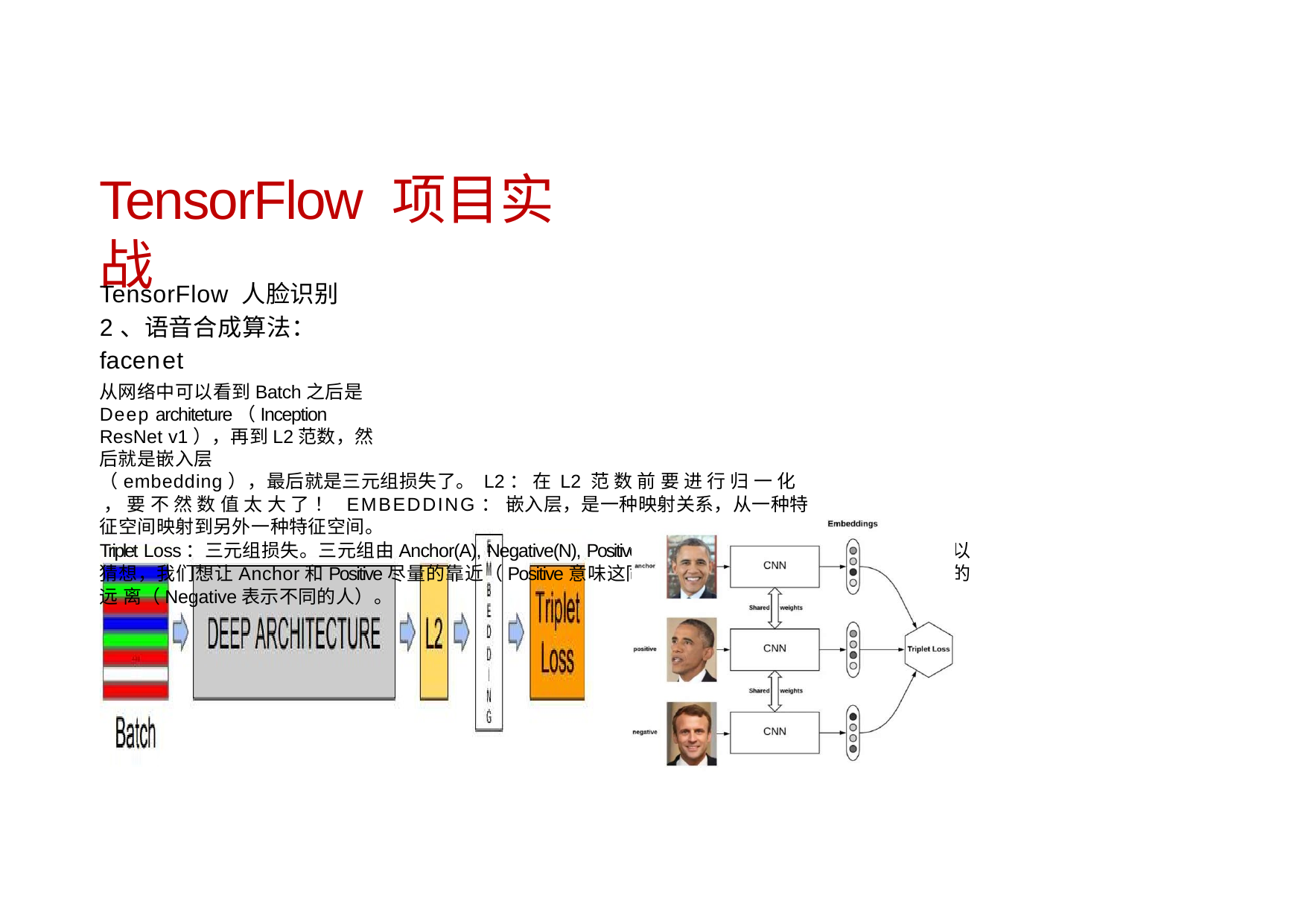

# TensorFlow 项目实战
TensorFlow 人脸识别 2、语音合成算法：facenet
从网络中可以看到Batch之后是Deep architeture（Inception ResNet v1），再到L2范数，然后就是嵌入层
（embedding），最后就是三元组损失了。 L2： 在 L2 范 数 前 要 进 行 归 一 化 ， 要 不 然 数 值 太 大 了 ！  EMBEDDING： 嵌入层，是一种映射关系，从一种特征空间映射到另外一种特征空间。
Triplet Loss：三元组损失。三元组由Anchor(A), Negative(N), Positive(P)这三个组成，从字面意思我们就可 以猜想，我们想让Anchor和Positive尽量的靠近（Positive意味这同一个人），Anchor和Negative尽量的远 离（Negative表示不同的人）。